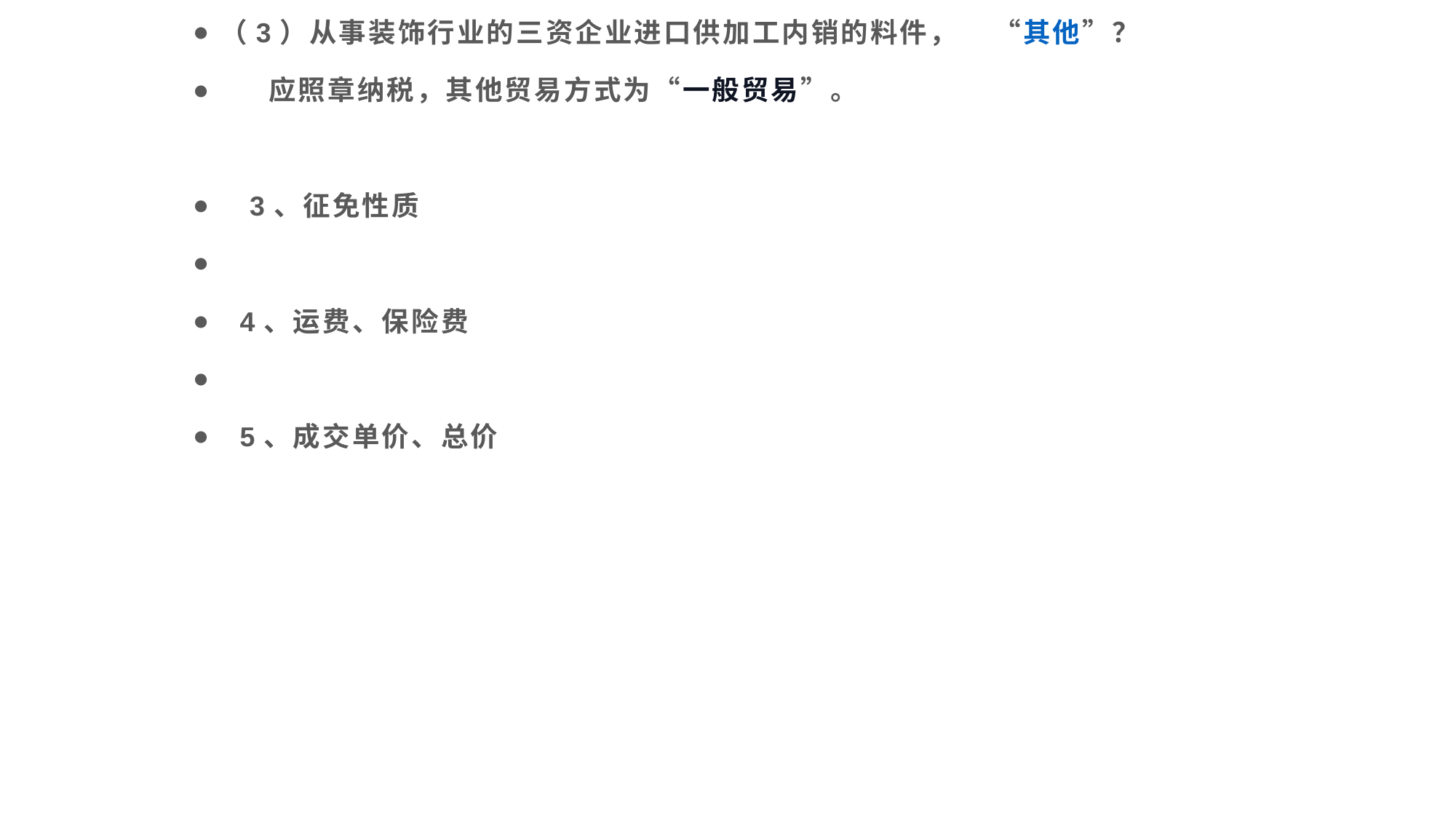

（3）从事装饰行业的三资企业进口供加工内销的料件，    “其他”？
     应照章纳税，其他贸易方式为“一般贸易”。

   3、征免性质

  4、运费、保险费

  5、成交单价、总价